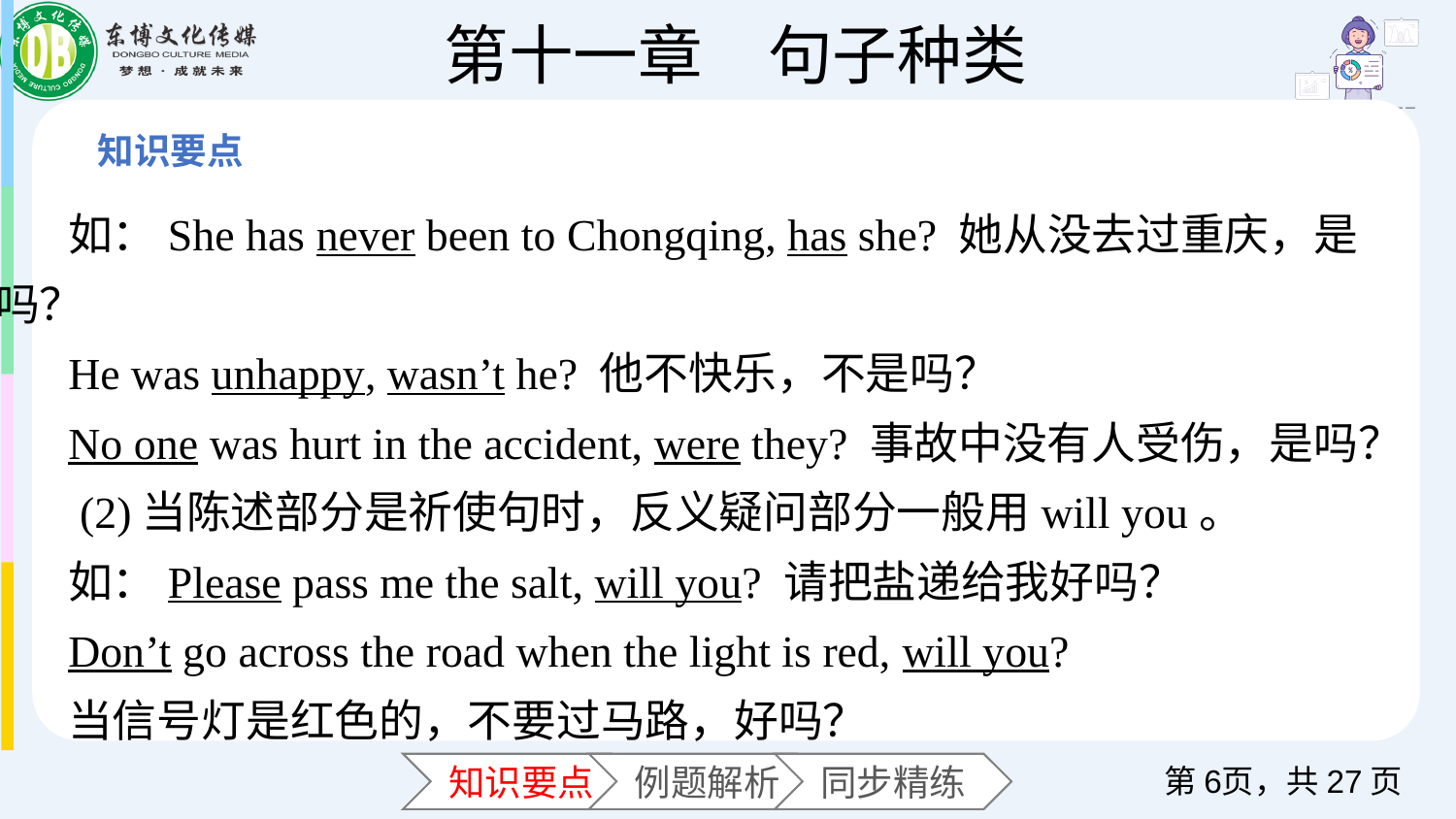

如：She has never been to Chongqing, has she? 她从没去过重庆，是吗？
He was unhappy, wasn’t he? 他不快乐，不是吗？
No one was hurt in the accident, were they? 事故中没有人受伤，是吗？
 (2)当陈述部分是祈使句时，反义疑问部分一般用will you。
如：Please pass me the salt, will you? 请把盐递给我好吗？
Don’t go across the road when the light is red, will you?
当信号灯是红色的，不要过马路，好吗？